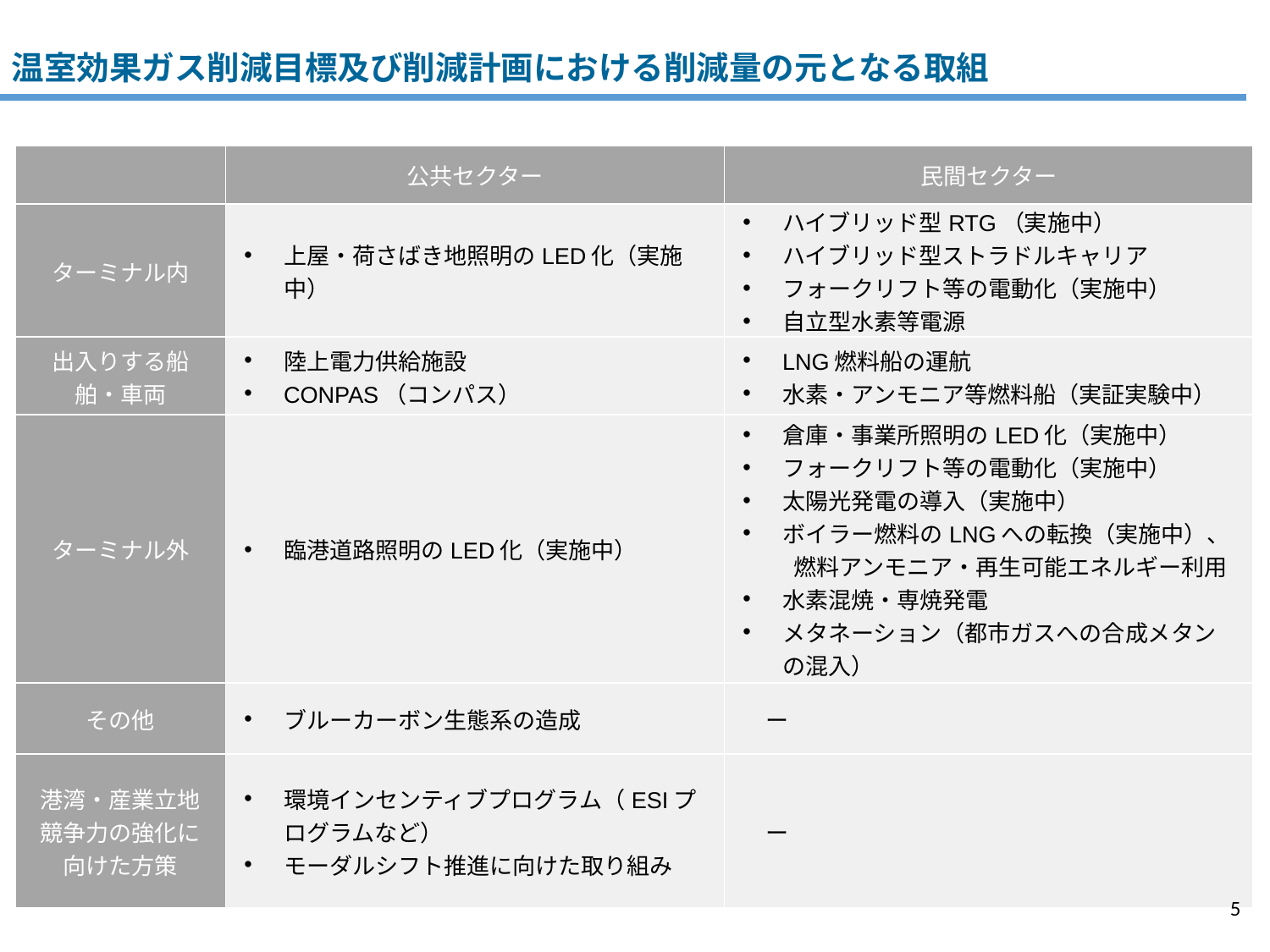

温室効果ガス削減目標及び削減計画における削減量の元となる取組
|  | 公共セクター | 民間セクター |
| --- | --- | --- |
| ターミナル内 | 上屋・荷さばき地照明のLED化（実施中） | ハイブリッド型RTG（実施中） ハイブリッド型ストラドルキャリア フォークリフト等の電動化（実施中） 自立型水素等電源 |
| 出入りする船舶・車両 | 陸上電力供給施設 CONPAS（コンパス） | LNG燃料船の運航 水素・アンモニア等燃料船（実証実験中） |
| ターミナル外 | 臨港道路照明のLED化（実施中） | 倉庫・事業所照明のLED化（実施中） フォークリフト等の電動化（実施中） 太陽光発電の導入（実施中） ボイラー燃料のLNGへの転換（実施中）、 　　 燃料アンモニア・再生可能エネルギー利用 水素混焼・専焼発電 メタネーション（都市ガスへの合成メタンの混入） |
| その他 | ブルーカーボン生態系の造成 | ー |
| 港湾・産業立地競争力の強化に向けた方策 | 環境インセンティブプログラム（ESIプログラムなど） モーダルシフト推進に向けた取り組み | ー |
5